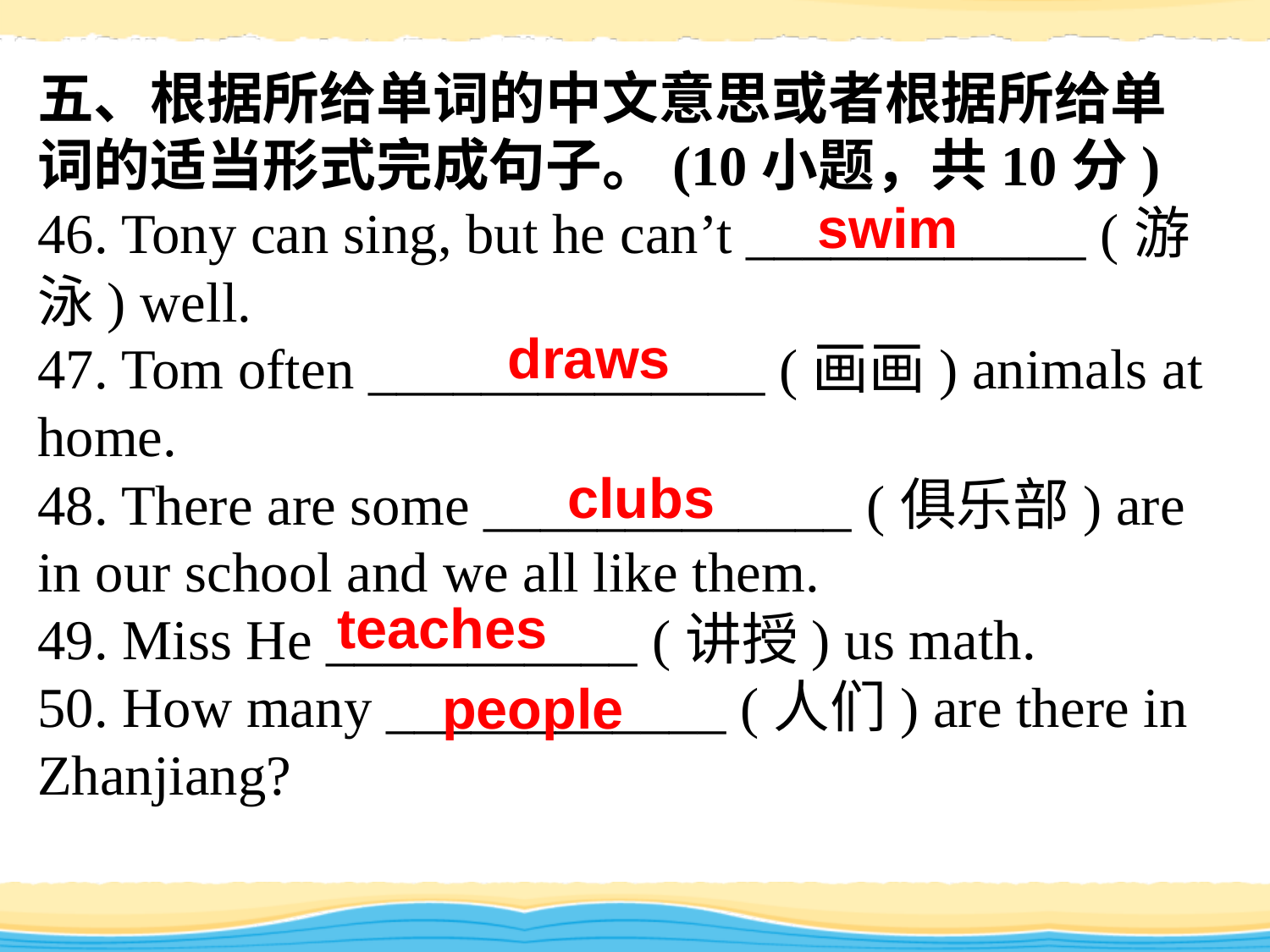

五、根据所给单词的中文意思或者根据所给单词的适当形式完成句子。(10小题，共10分)
46. Tony can sing, but he can’t ____________ (游泳) well.
47. Tom often ______________ (画画) animals at home.
48. There are some _____________ (俱乐部) are in our school and we all like them.
49. Miss He ___________ (讲授) us math.
50. How many ____________ (人们) are there in Zhanjiang?

swim
draws
clubs
teaches
people